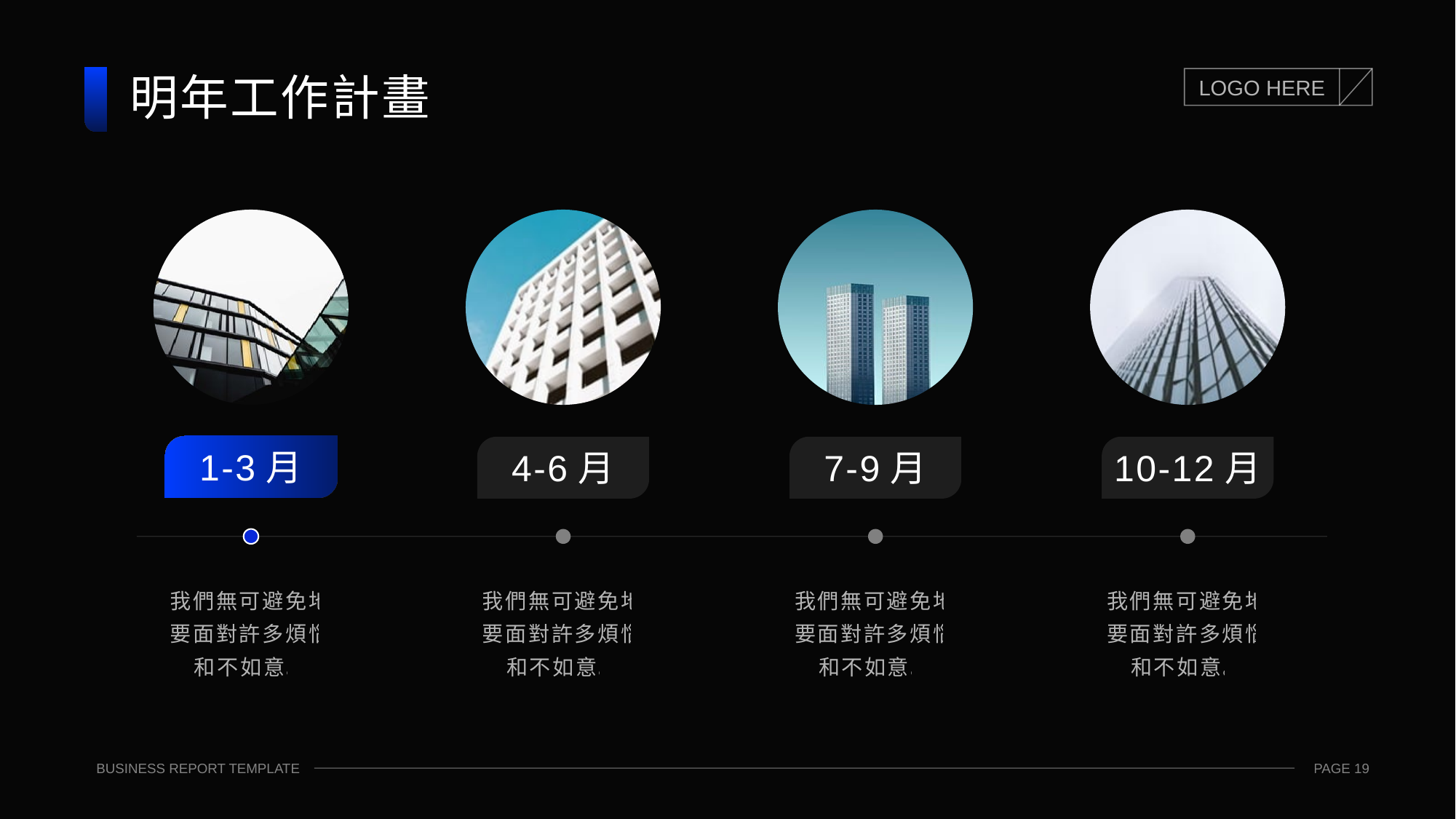

# 明年工作計畫

1-3月
4-6月
7-9月
10-12月

我們無可避免地要面對許多煩惱和不如意。
我們無可避免地要面對許多煩惱和不如意。
我們無可避免地要面對許多煩惱和不如意。
我們無可避免地要面對許多煩惱和不如意。
PAGE 19